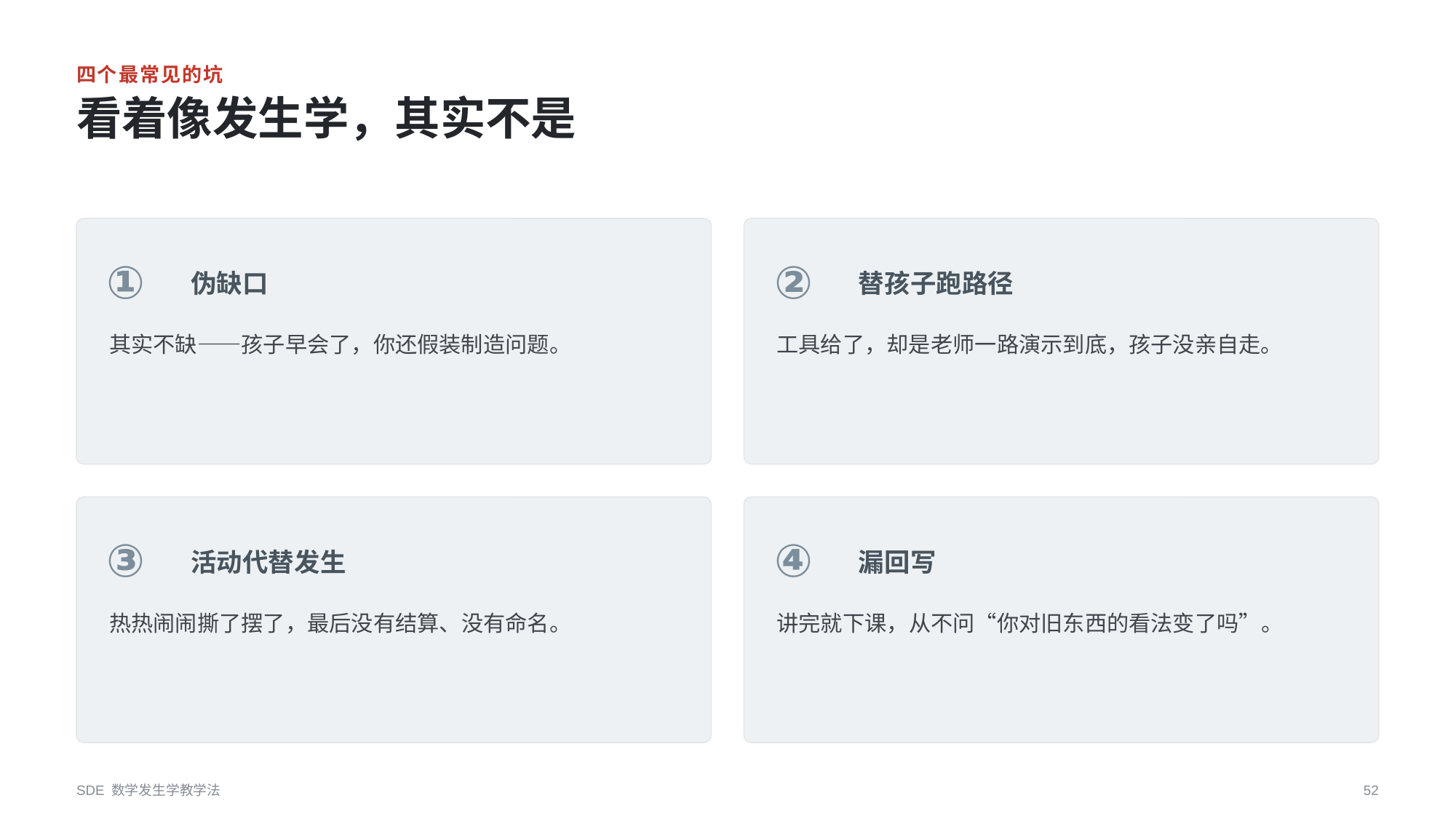

四个最常见的坑
看着像发生学，其实不是

①
②
伪缺口
替孩子跑路径
其实不缺——孩子早会了，你还假装制造问题。
工具给了，却是老师一路演示到底，孩子没亲自走。

③
④
活动代替发生
漏回写
热热闹闹撕了摆了，最后没有结算、没有命名。
讲完就下课，从不问“你对旧东西的看法变了吗”。
SDE 数学发生学教学法
52